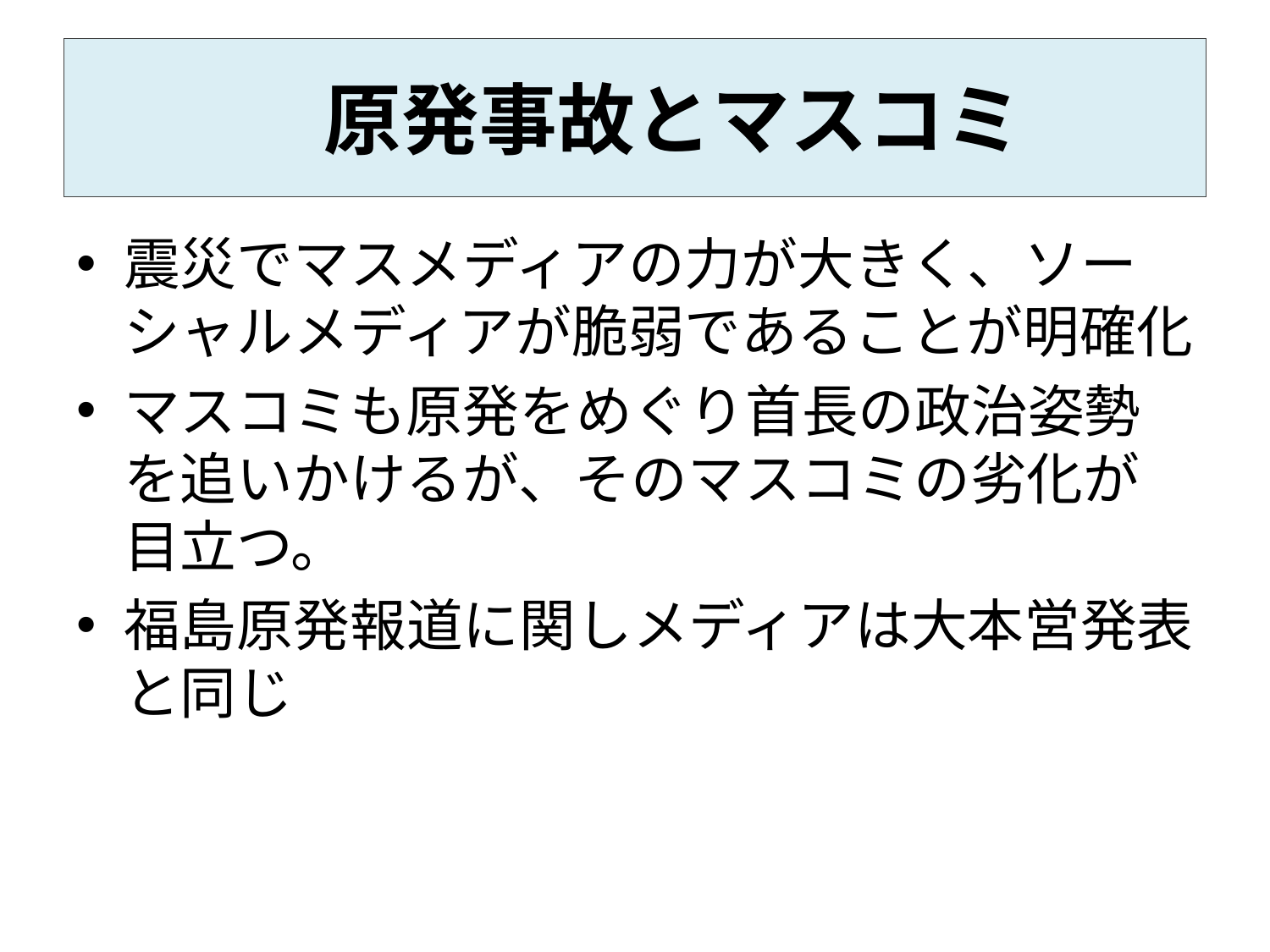

# 原発事故とマスコミ
震災でマスメディアの力が大きく、ソーシャルメディアが脆弱であることが明確化
マスコミも原発をめぐり首長の政治姿勢を追いかけるが、そのマスコミの劣化が目立つ。
福島原発報道に関しメディアは大本営発表と同じ